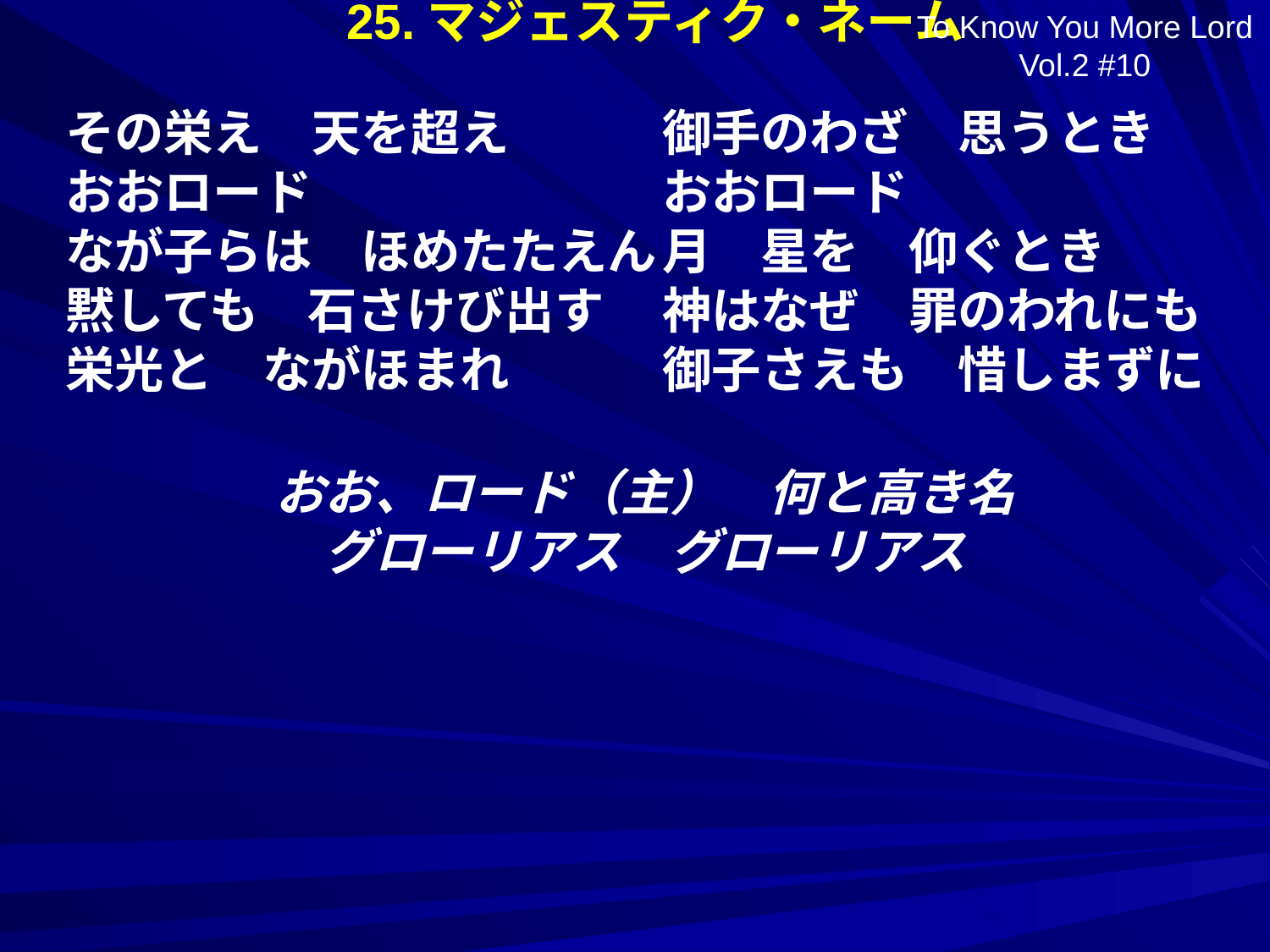

To Know You More Lord Vol.2 #10
25.マジェスティク・ネーム
その栄え　天を超え
おおロード
なが子らは　ほめたたえん
黙しても　石さけび出す
栄光と　ながほまれ

御手のわざ　思うとき
おおロード
月　星を　仰ぐとき
神はなぜ　罪のわれにも
御子さえも　惜しまずに

おお、ロード（主）　何と高き名
グローリアス　グローリアス